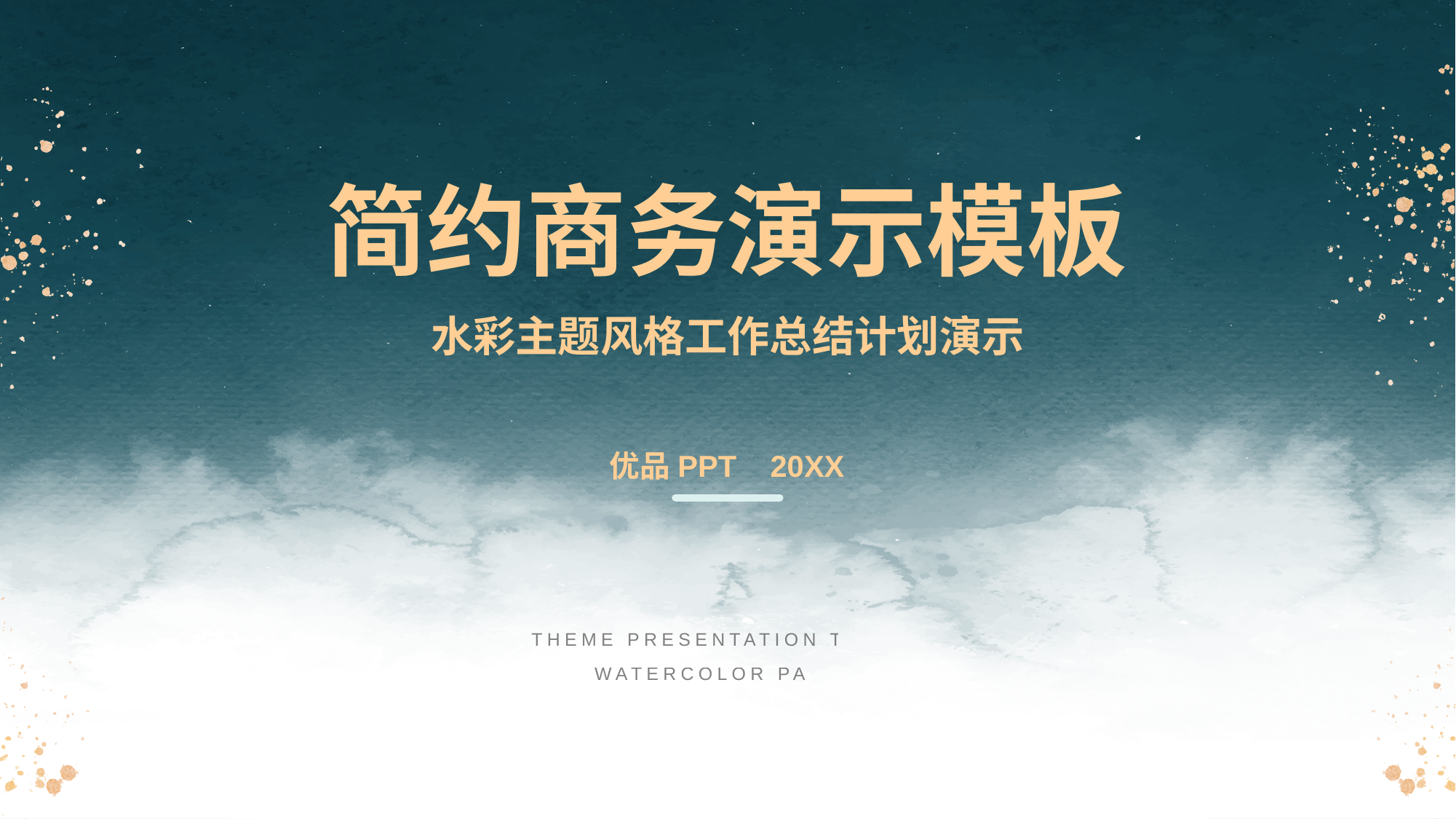

简约商务演示模板
水彩主题风格工作总结计划演示
优品PPT    20XX

THEME PRESENTATION TEMPLATE
WATERCOLOR PAINTED